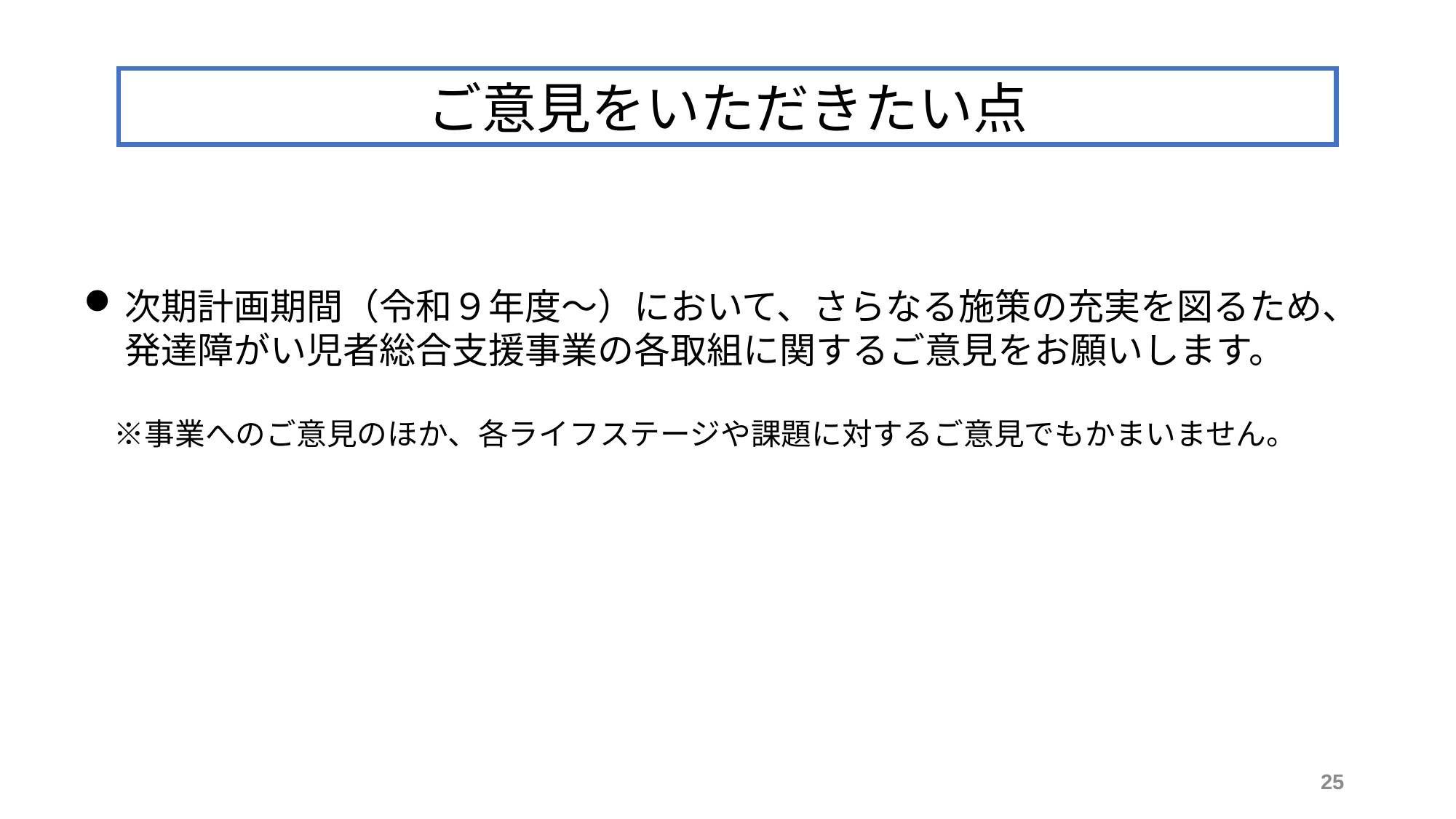

ご意見をいただきたい点
次期計画期間（令和９年度～）において、さらなる施策の充実を図るため、発達障がい児者総合支援事業の各取組に関するご意見をお願いします。

　※事業へのご意見のほか、各ライフステージや課題に対するご意見でもかまいません。
25